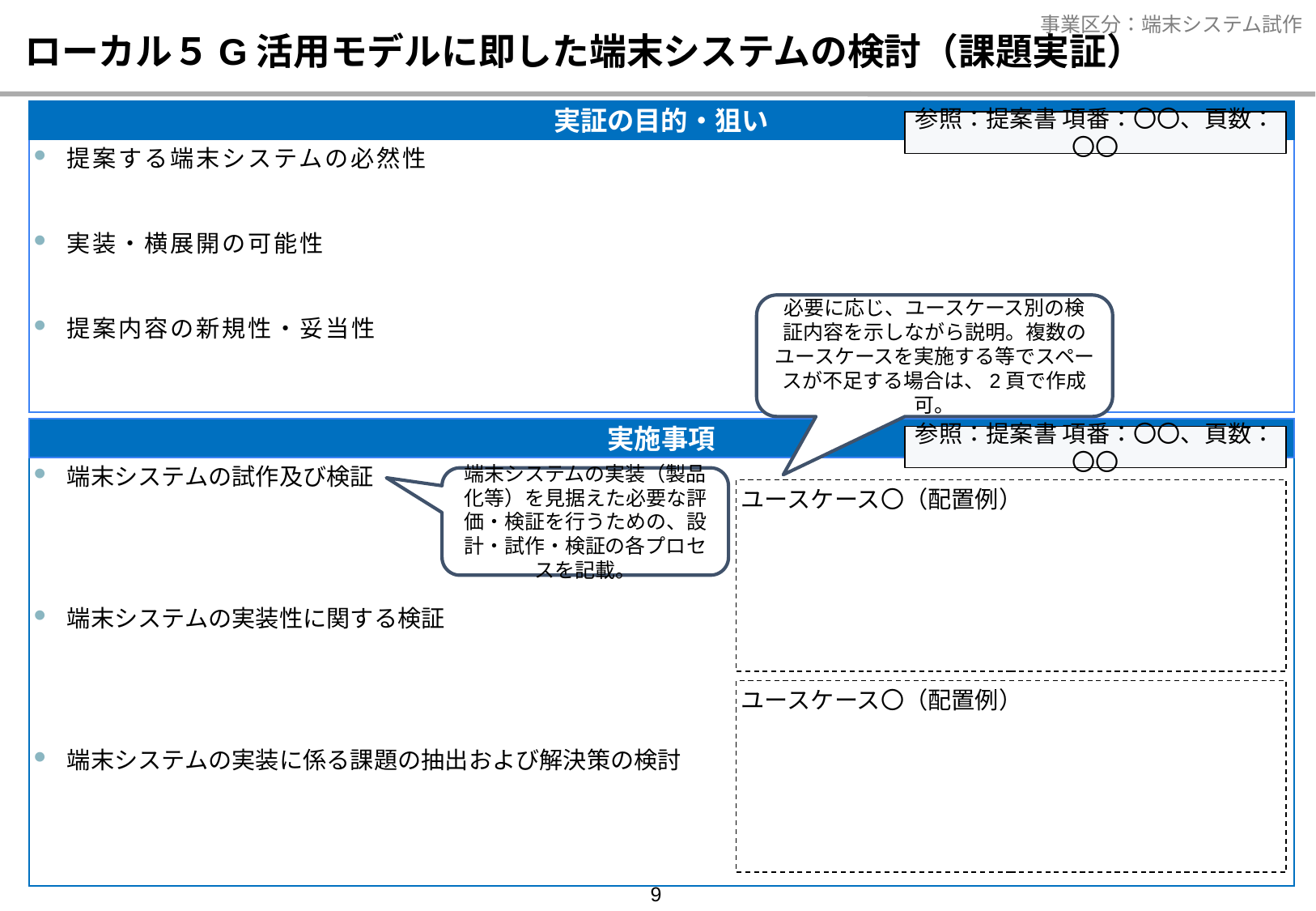

# ローカル５G活用モデルに即した端末システムの検討（課題実証）
実証の目的・狙い
提案する端末システムの必然性

実装・横展開の可能性

提案内容の新規性・妥当性

参照：提案書 項番：〇〇、頁数：〇〇
必要に応じ、ユースケース別の検証内容を示しながら説明。複数のユースケースを実施する等でスペースが不足する場合は、2頁で作成可。
実施事項
端末システムの試作及び検証

端末システムの実装性に関する検証

端末システムの実装に係る課題の抽出および解決策の検討

参照：提案書 項番：〇〇、頁数：〇〇
端末システムの実装（製品化等）を見据えた必要な評価・検証を行うための、設計・試作・検証の各プロセスを記載。
ユースケース〇（配置例）
ユースケース〇（配置例）